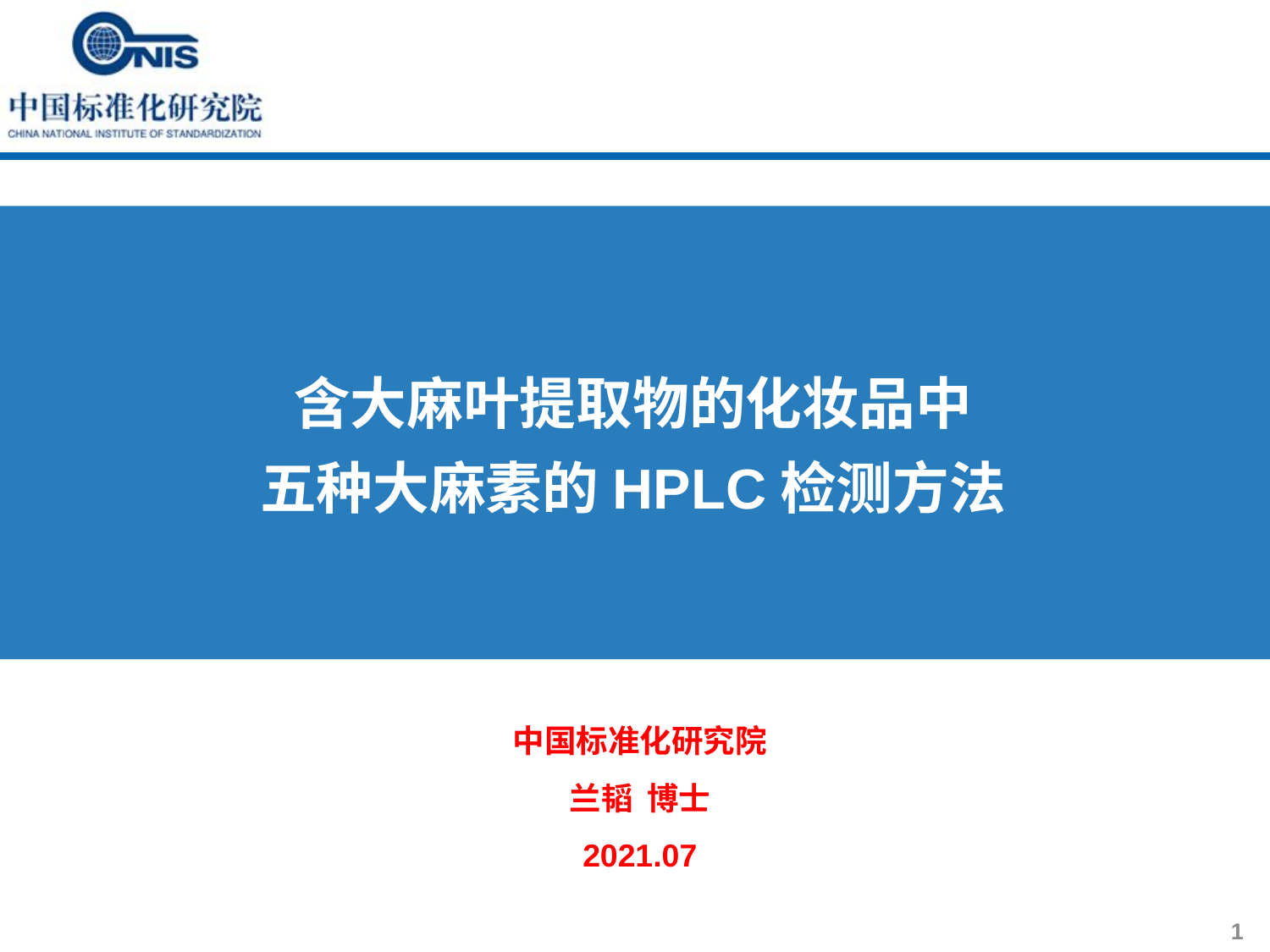

含大麻叶提取物的化妆品中
五种大麻素的HPLC检测方法
中国标准化研究院
兰韬  博士
2021.07
1